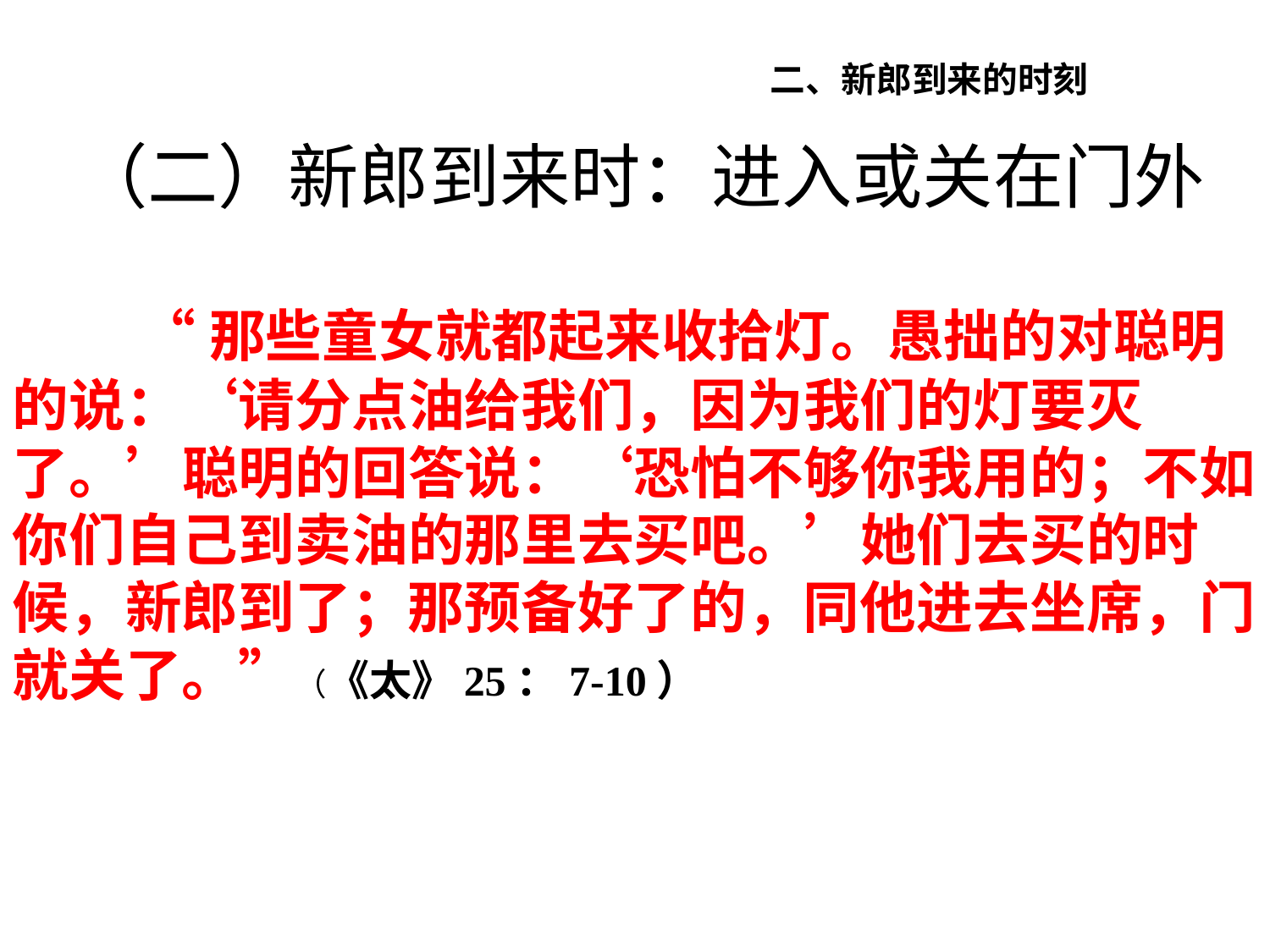

# 二、新郎到来的时刻
   （二）新郎到来时：进入或关在门外

	“那些童女就都起来收拾灯。愚拙的对聪明的说：‘请分点油给我们，因为我们的灯要灭了。’聪明的回答说：‘恐怕不够你我用的；不如你们自己到卖油的那里去买吧。’她们去买的时候，新郎到了；那预备好了的，同他进去坐席，门就关了。”（《太》25：7-10）